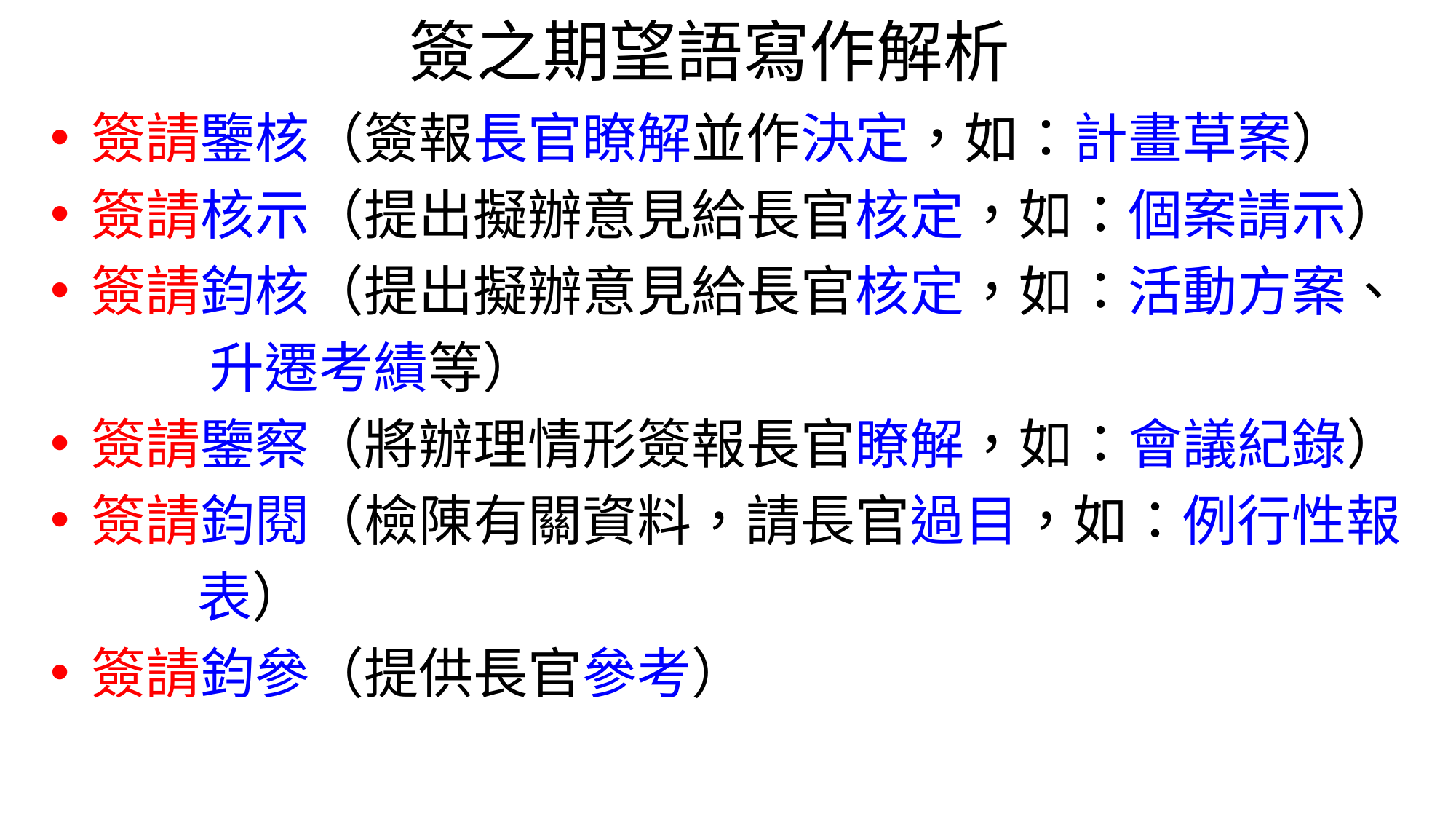

# 簽之期望語寫作解析
簽請鑒核（簽報長官瞭解並作決定，如：計畫草案）
簽請核示（提出擬辦意見給長官核定，如：個案請示）
簽請鈞核（提出擬辦意見給長官核定，如：活動方案、
            升遷考績等）
簽請鑒察（將辦理情形簽報長官瞭解，如：會議紀錄）
簽請鈞閱（檢陳有關資料，請長官過目，如：例行性報
           表）
簽請鈞參（提供長官參考）